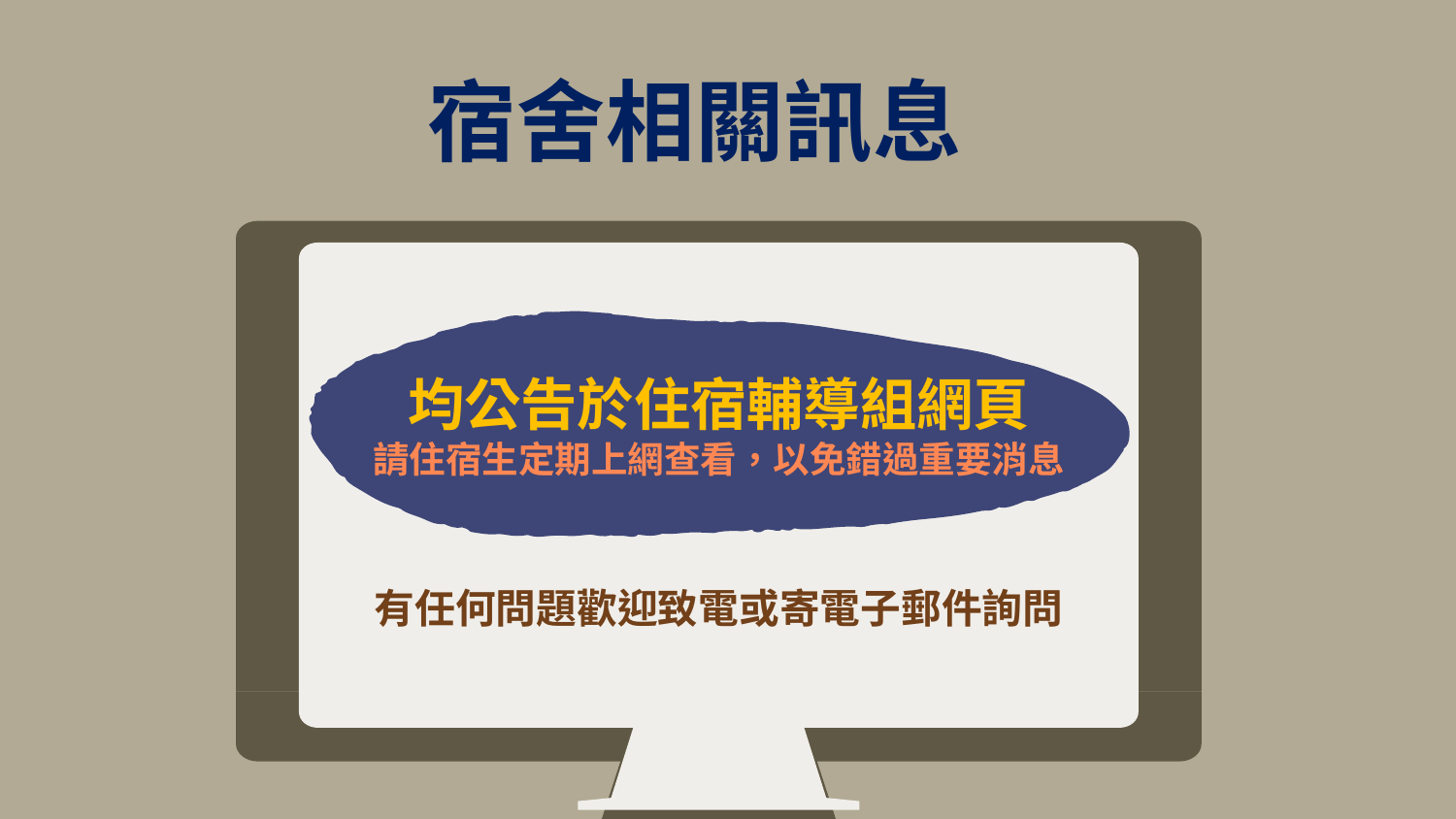

# 宿舍相關訊息

均公告於住宿輔導組網頁
請住宿生定期上網查看，以免錯過重要消息

有任何問題歡迎致電或寄電子郵件詢問